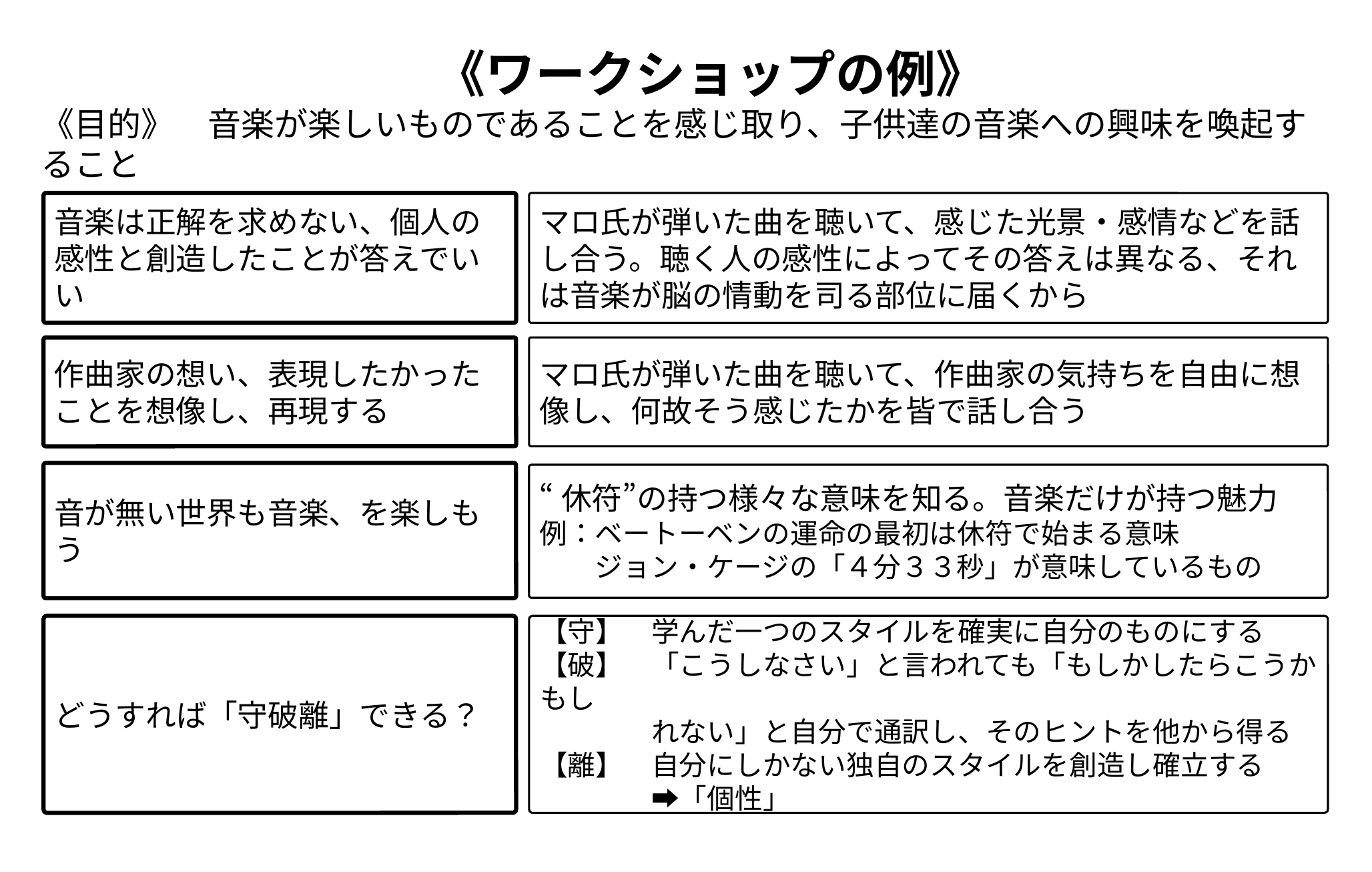

《ワークショップの例》
《目的》　音楽が楽しいものであることを感じ取り、子供達の音楽への興味を喚起すること
音楽は正解を求めない、個人の感性と創造したことが答えでいい
マロ氏が弾いた曲を聴いて、感じた光景・感情などを話し合う。聴く人の感性によってその答えは異なる、それは音楽が脳の情動を司る部位に届くから
作曲家の想い、表現したかったことを想像し、再現する
マロ氏が弾いた曲を聴いて、作曲家の気持ちを自由に想像し、何故そう感じたかを皆で話し合う
音が無い世界も音楽、を楽しもう
“休符”の持つ様々な意味を知る。音楽だけが持つ魅力
例：ベートーベンの運命の最初は休符で始まる意味
　　ジョン・ケージの「４分３３秒」が意味しているもの
どうすれば「守破離」できる？
【守】　学んだ一つのスタイルを確実に自分のものにする
【破】　「こうしなさい」と言われても「もしかしたらこうかもし
　　　　れない」と自分で通訳し、そのヒントを他から得る
【離】　自分にしかない独自のスタイルを創造し確立する
　　　　➡「個性」